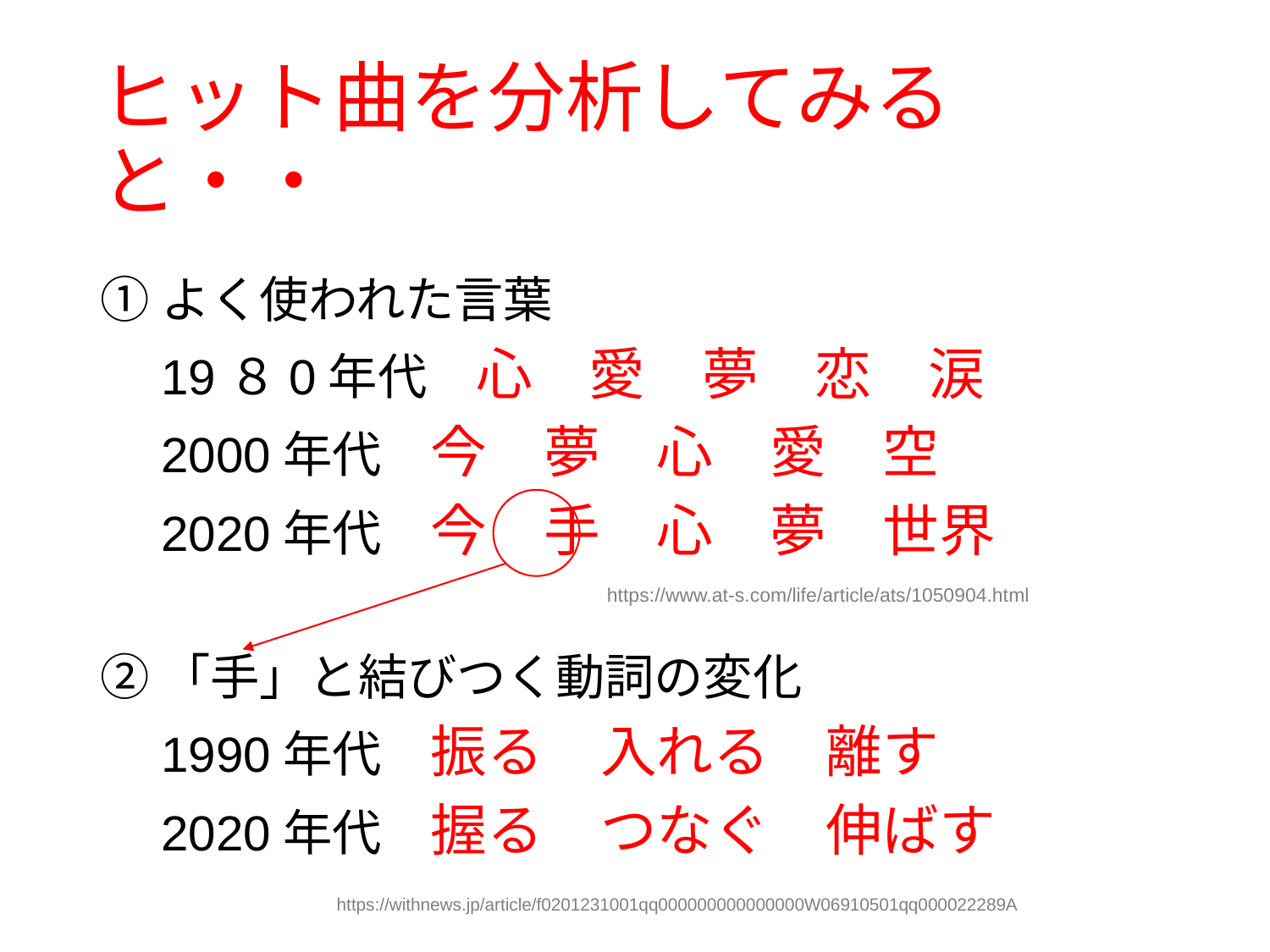

# ヒット曲を分析してみると・・
①よく使われた言葉
　19８0年代　心　愛　夢　恋　涙
　2000年代　今　夢　心　愛　空
　2020年代　今　手　心　夢　世界

②「手」と結びつく動詞の変化
　1990年代　振る　入れる　離す
　2020年代　握る　つなぐ　伸ばす

https://www.at-s.com/life/article/ats/1050904.html
https://withnews.jp/article/f0201231001qq000000000000000W06910501qq000022289A